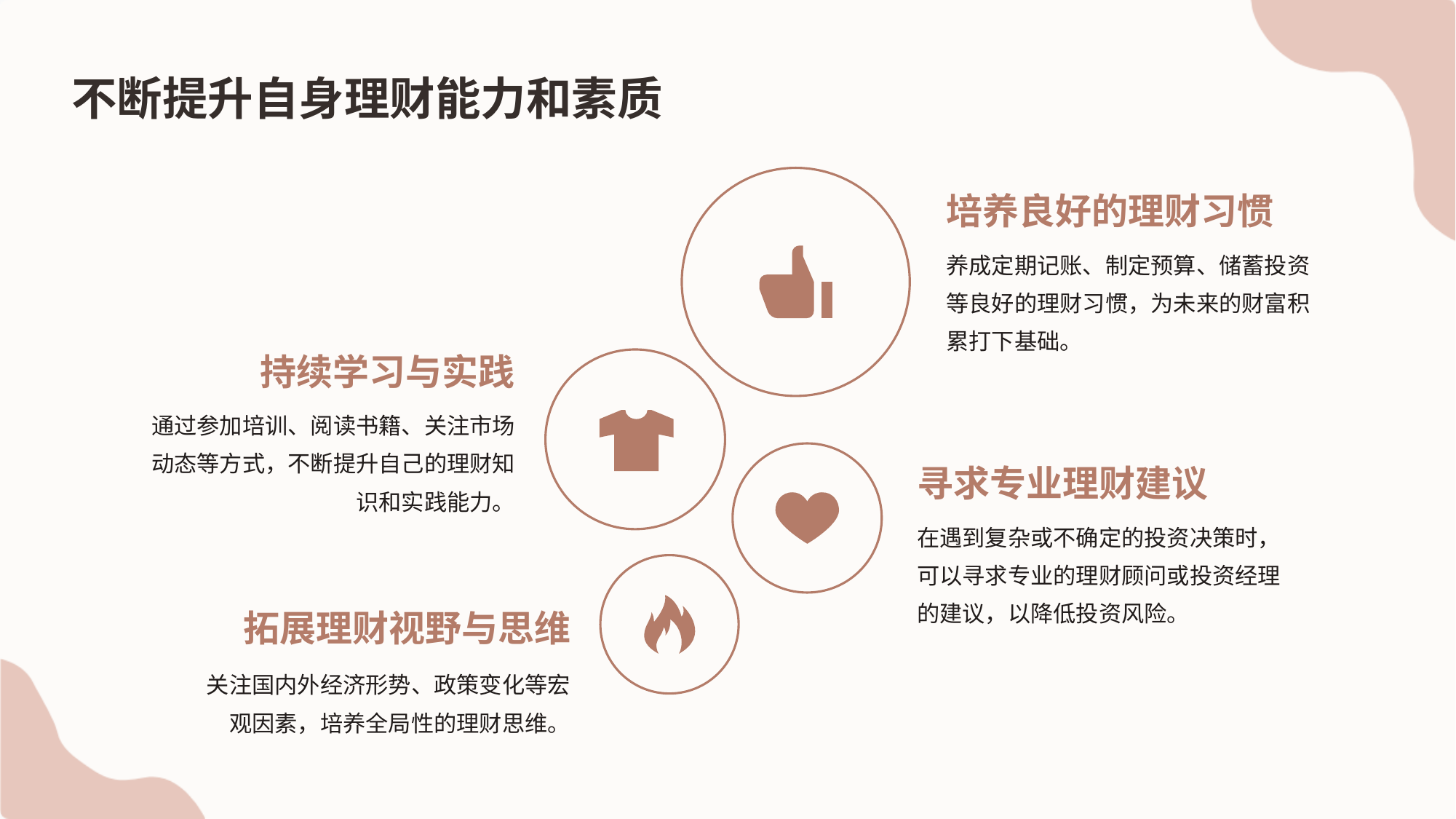

不断提升自身理财能力和素质

培养良好的理财习惯
养成定期记账、制定预算、储蓄投资等良好的理财习惯，为未来的财富积累打下基础。

持续学习与实践

通过参加培训、阅读书籍、关注市场动态等方式，不断提升自己的理财知识和实践能力。

寻求专业理财建议

在遇到复杂或不确定的投资决策时，可以寻求专业的理财顾问或投资经理的建议，以降低投资风险。

拓展理财视野与思维

关注国内外经济形势、政策变化等宏观因素，培养全局性的理财思维。